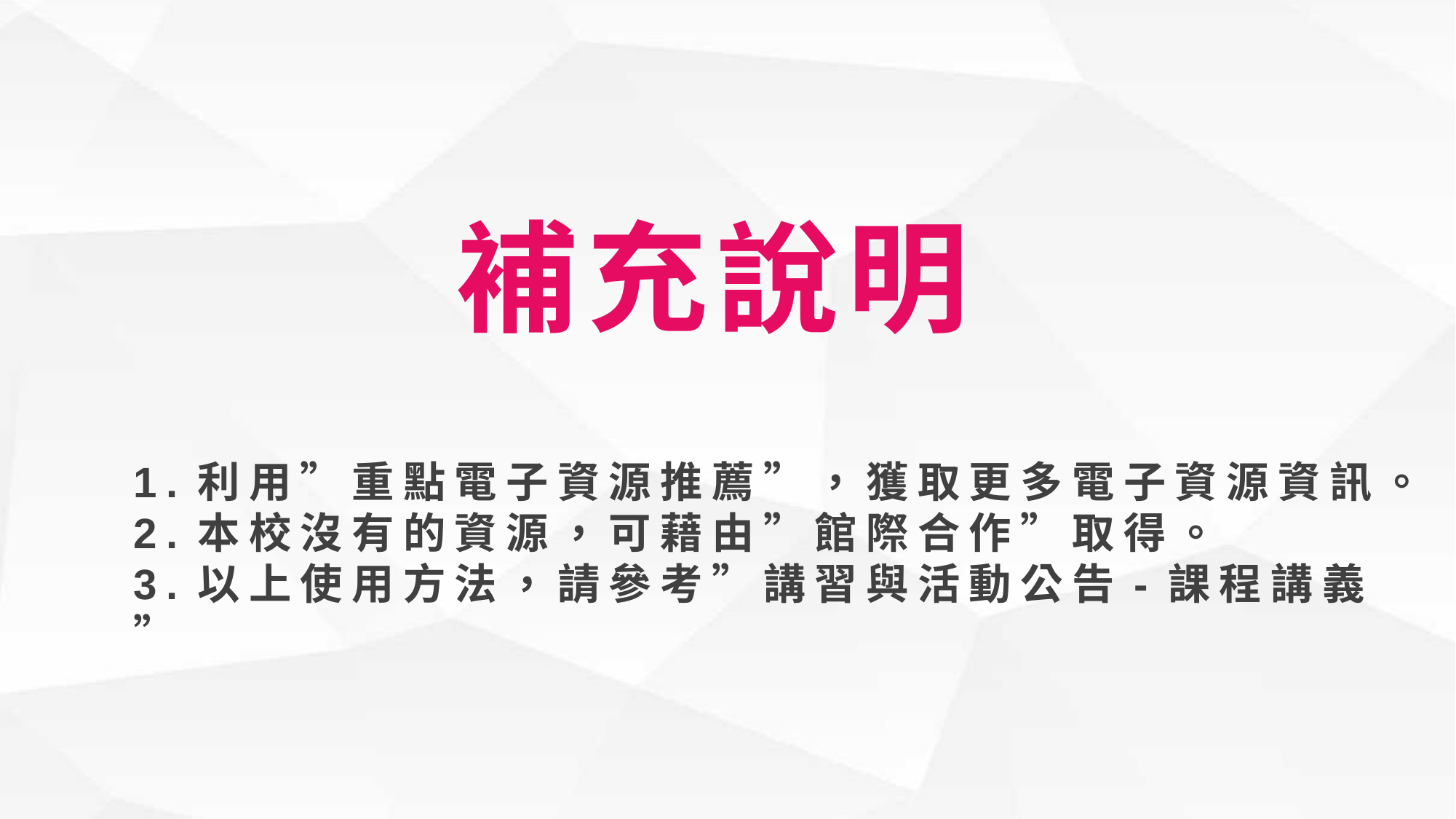

補充說明
1.利用”重點電子資源推薦”，獲取更多電子資源資訊。
2.本校沒有的資源，可藉由”館際合作”取得。
3.以上使用方法，請參考”講習與活動公告-課程講義”